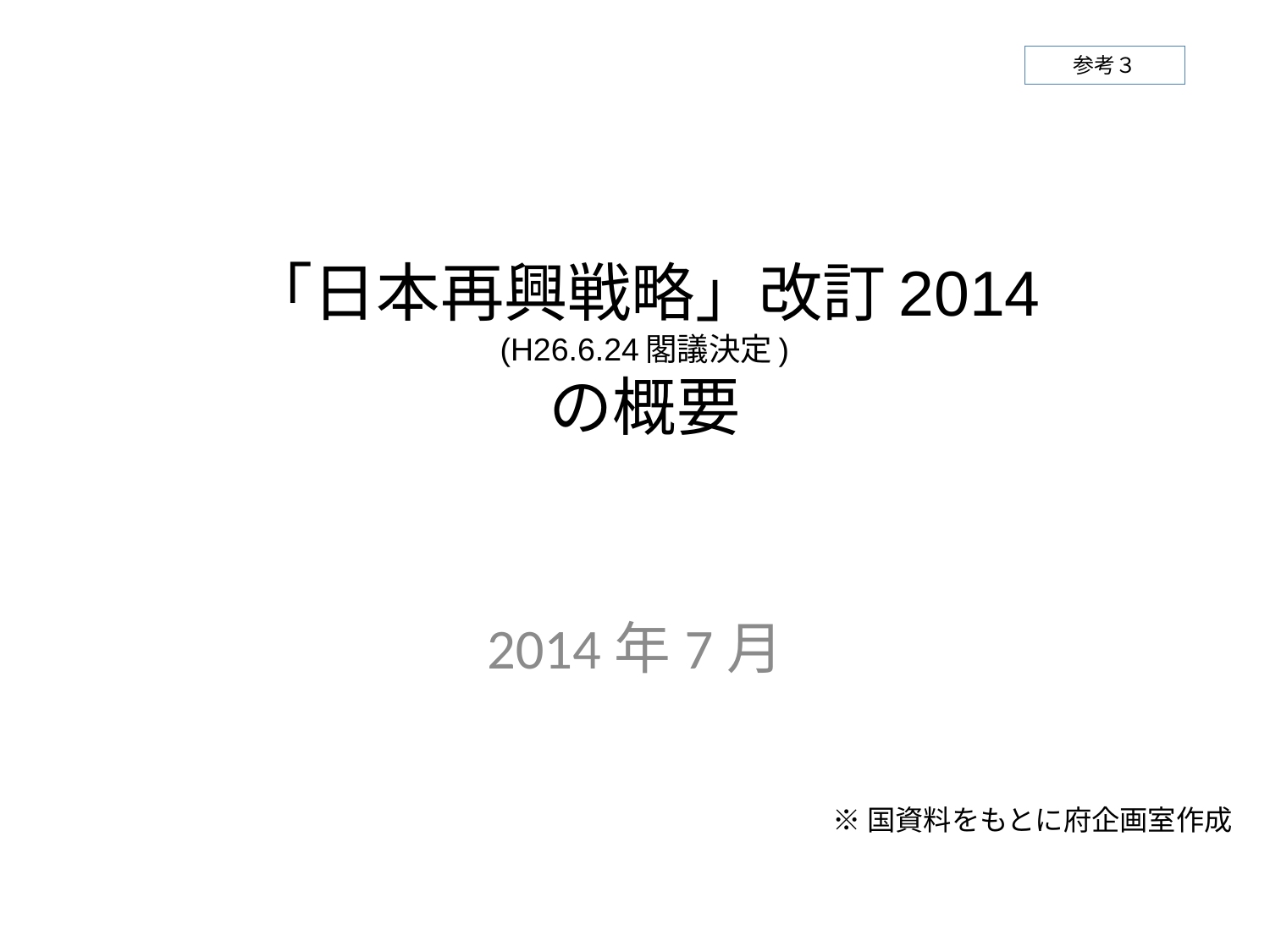

参考３
# 「日本再興戦略」改訂2014 (H26.6.24閣議決定) の概要
2014年7月
※国資料をもとに府企画室作成